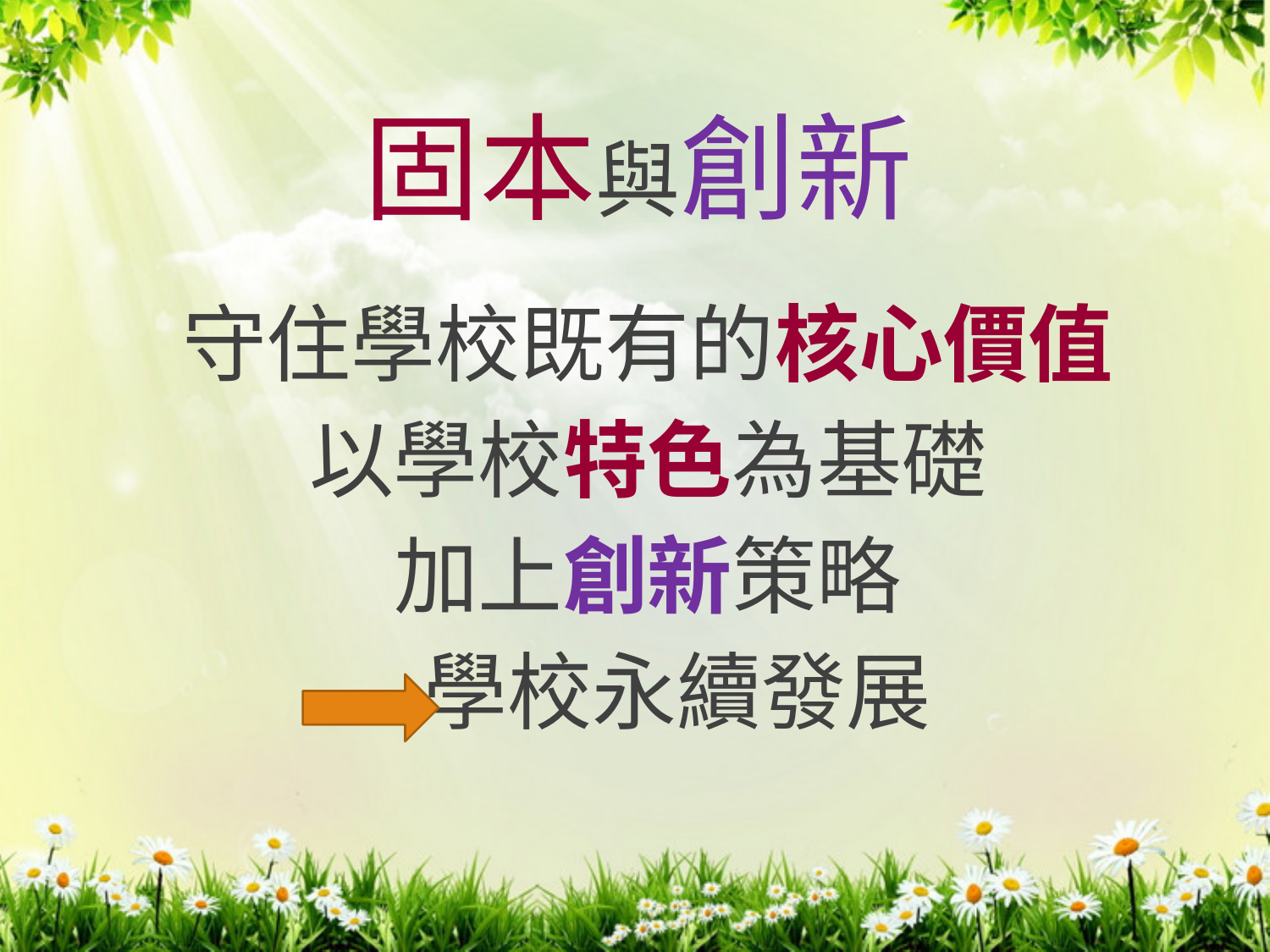

# 固本與創新
守住學校既有的核心價值
以學校特色為基礎
加上創新策略
  學校永續發展